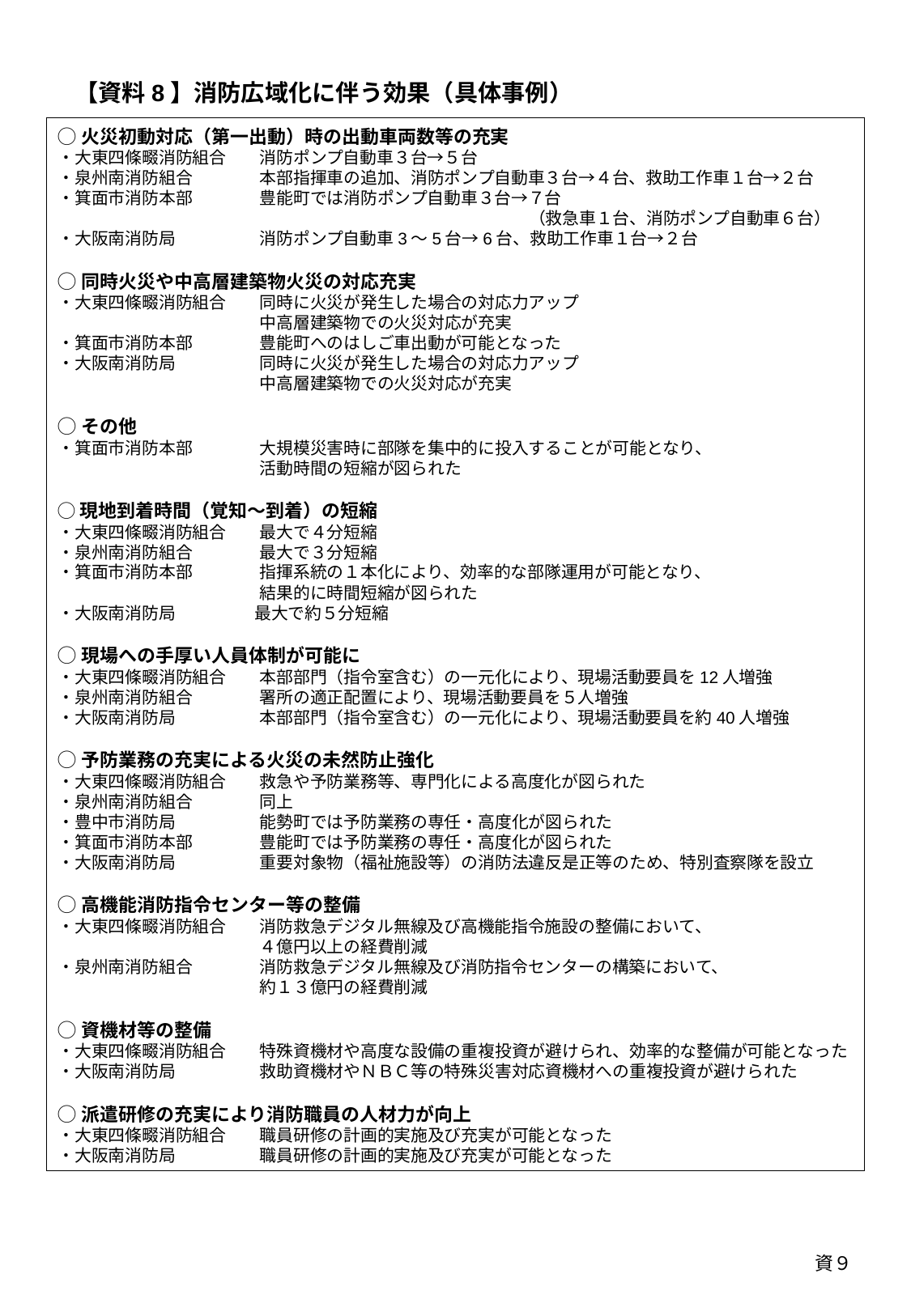

# 【資料8】消防広域化に伴う効果（具体事例）
◯火災初動対応（第一出動）時の出動車両数等の充実
・大東四條畷消防組合　　消防ポンプ自動車３台→５台
・泉州南消防組合　　　　本部指揮車の追加、消防ポンプ自動車３台→４台、救助工作車１台→２台
・箕面市消防本部　　　　豊能町では消防ポンプ自動車３台→７台
　　　　　　　　　　　　　　　　　　　　　　　　　　　　（救急車１台、消防ポンプ自動車６台）
・大阪南消防局　　　　　消防ポンプ自動車3～5台→6台、救助工作車１台→２台

◯同時火災や中高層建築物火災の対応充実
・大東四條畷消防組合　　同時に火災が発生した場合の対応力アップ
　　　　　　　　　　　　中高層建築物での火災対応が充実
・箕面市消防本部　　　　豊能町へのはしご車出動が可能となった
・大阪南消防局　　　　　同時に火災が発生した場合の対応力アップ
　　　　　　　　　　　　中高層建築物での火災対応が充実

◯その他
・箕面市消防本部　　　　大規模災害時に部隊を集中的に投入することが可能となり、
　　　　　　　　　　　　活動時間の短縮が図られた

◯現地到着時間（覚知～到着）の短縮
・大東四條畷消防組合　　最大で４分短縮
・泉州南消防組合　　　　最大で３分短縮
・箕面市消防本部　　　　指揮系統の１本化により、効率的な部隊運用が可能となり、
　　　　　　　　　　　　結果的に時間短縮が図られた
・大阪南消防局 　　　　  最大で約５分短縮

◯現場への手厚い人員体制が可能に
・大東四條畷消防組合　　本部部門（指令室含む）の一元化により、現場活動要員を12人増強
・泉州南消防組合　　　　署所の適正配置により、現場活動要員を５人増強
・大阪南消防局　　　　　本部部門（指令室含む）の一元化により、現場活動要員を約40人増強

◯予防業務の充実による火災の未然防止強化
・大東四條畷消防組合　　救急や予防業務等、専門化による高度化が図られた
・泉州南消防組合　　　　同上
・豊中市消防局　　　　　能勢町では予防業務の専任・高度化が図られた
・箕面市消防本部　　　　豊能町では予防業務の専任・高度化が図られた
・大阪南消防局　　　　　重要対象物（福祉施設等）の消防法違反是正等のため、特別査察隊を設立

◯高機能消防指令センター等の整備
・大東四條畷消防組合　　消防救急デジタル無線及び高機能指令施設の整備において、
　　　　　　　　　　　　４億円以上の経費削減
・泉州南消防組合　　　　消防救急デジタル無線及び消防指令センターの構築において、
　　　　　　　　　　　　約１３億円の経費削減

◯資機材等の整備
・大東四條畷消防組合　　特殊資機材や高度な設備の重複投資が避けられ、効率的な整備が可能となった
・大阪南消防局　　　　　救助資機材やＮＢＣ等の特殊災害対応資機材への重複投資が避けられた

◯派遣研修の充実により消防職員の人材力が向上
・大東四條畷消防組合　　職員研修の計画的実施及び充実が可能となった
・大阪南消防局　　　　　職員研修の計画的実施及び充実が可能となった
資９